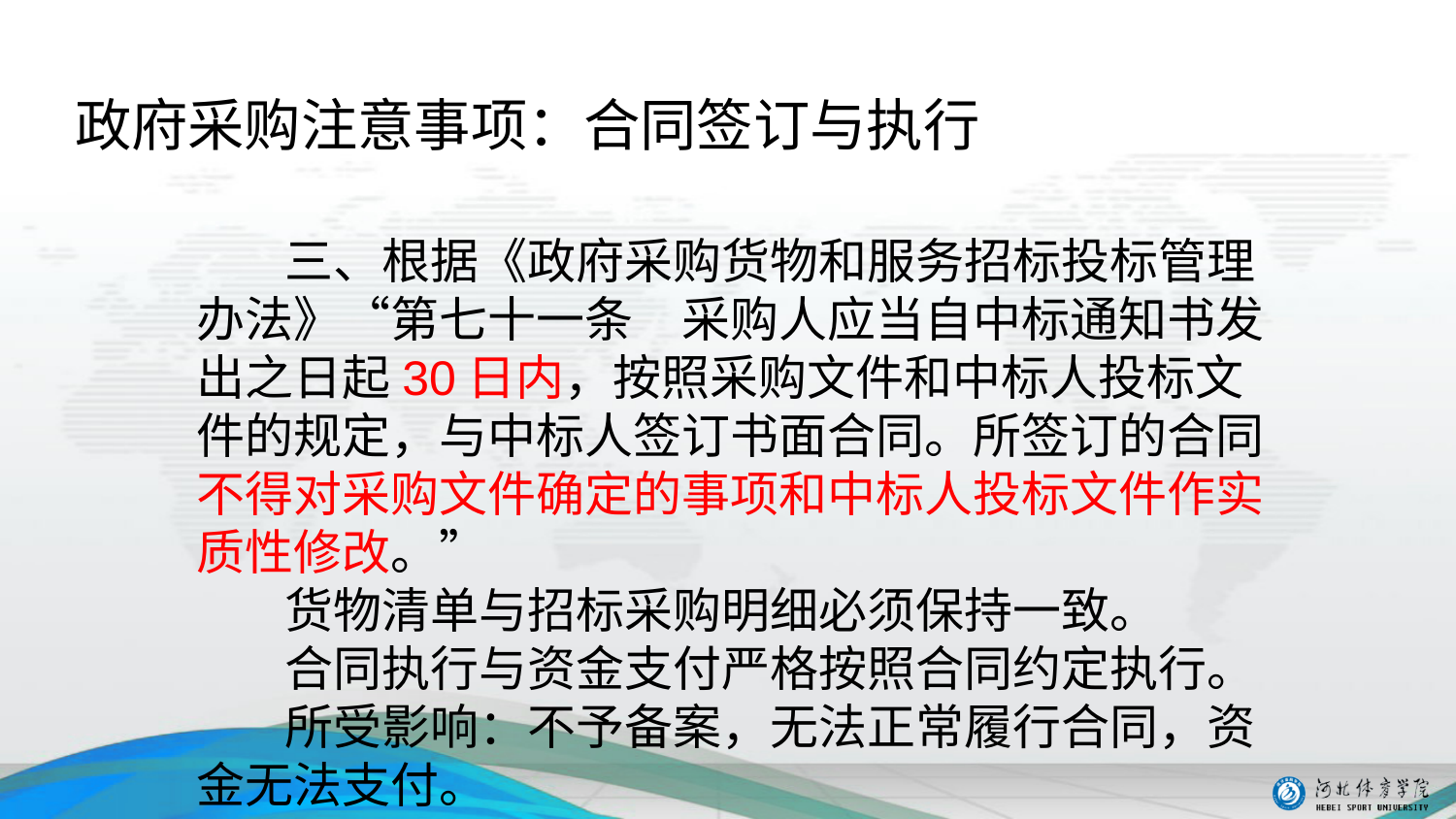

政府采购注意事项：合同签订与执行

       三、根据《政府采购货物和服务招标投标管理办法》“第七十一条　采购人应当自中标通知书发出之日起30日内，按照采购文件和中标人投标文件的规定，与中标人签订书面合同。所签订的合同不得对采购文件确定的事项和中标人投标文件作实质性修改。”
       货物清单与招标采购明细必须保持一致。
       合同执行与资金支付严格按照合同约定执行。
       所受影响：不予备案，无法正常履行合同，资金无法支付。